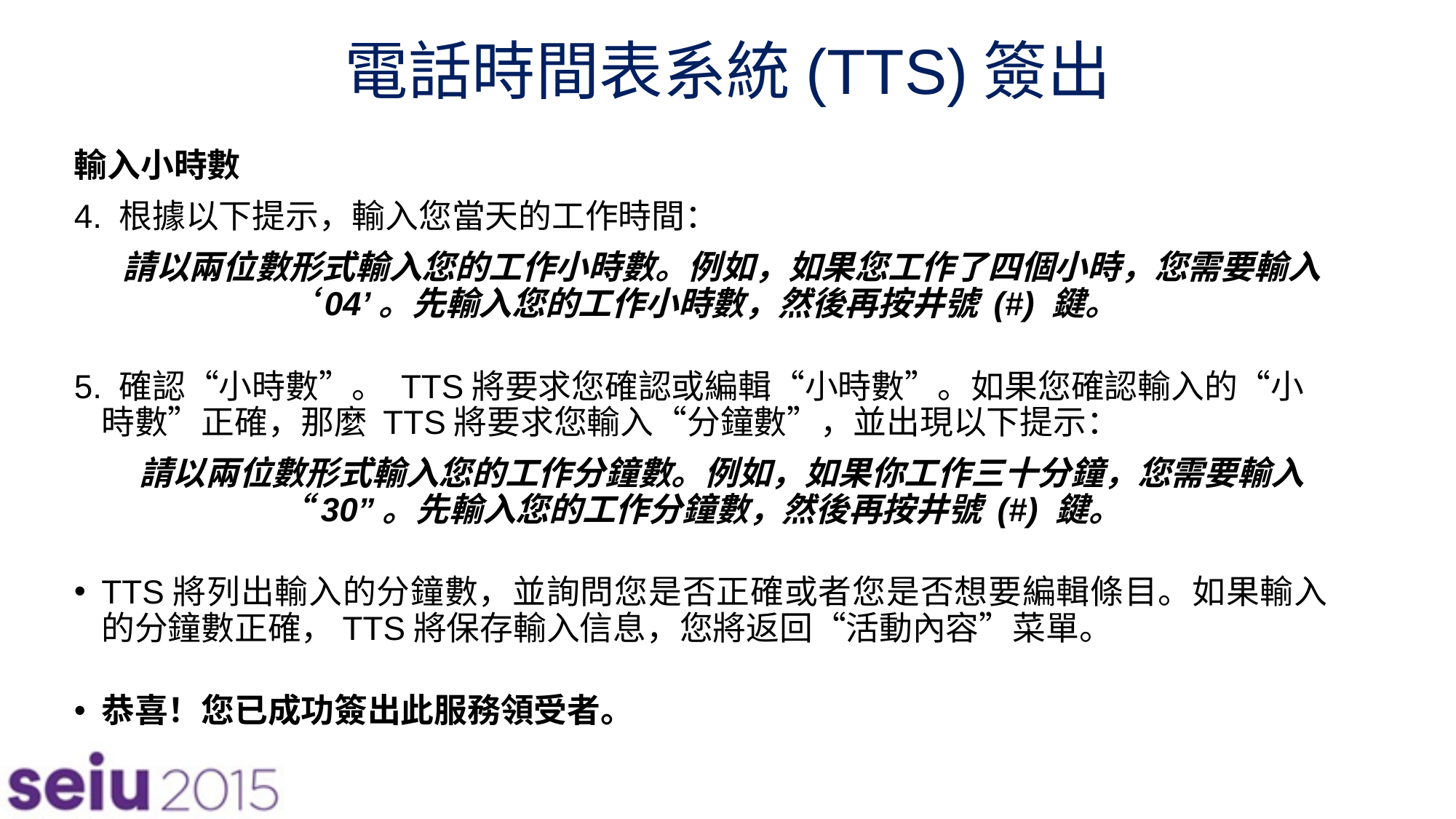

# 電話時間表系統(TTS)簽出
輸入小時數
4. 根據以下提示，輸入您當天的工作時間：
請以兩位數形式輸入您的工作小時數。例如，如果您工作了四個小時，您需要輸入‘04’。先輸入您的工作小時數，然後再按井號 (#) 鍵。

5. 確認“小時數”。 TTS將要求您確認或編輯“小時數”。如果您確認輸入的“小時數”正確，那麼 TTS將要求您輸入“分鐘數”，並出現以下提示：
請以兩位數形式輸入您的工作分鐘數。例如，如果你工作三十分鐘，您需要輸入“30”。先輸入您的工作分鐘數，然後再按井號 (#) 鍵。

TTS將列出輸入的分鐘數，並詢問您是否正確或者您是否想要編輯條目。如果輸入的分鐘數正確，TTS將保存輸入信息，您將返回“活動內容”菜單。

恭喜！您已成功簽出此服務領受者。